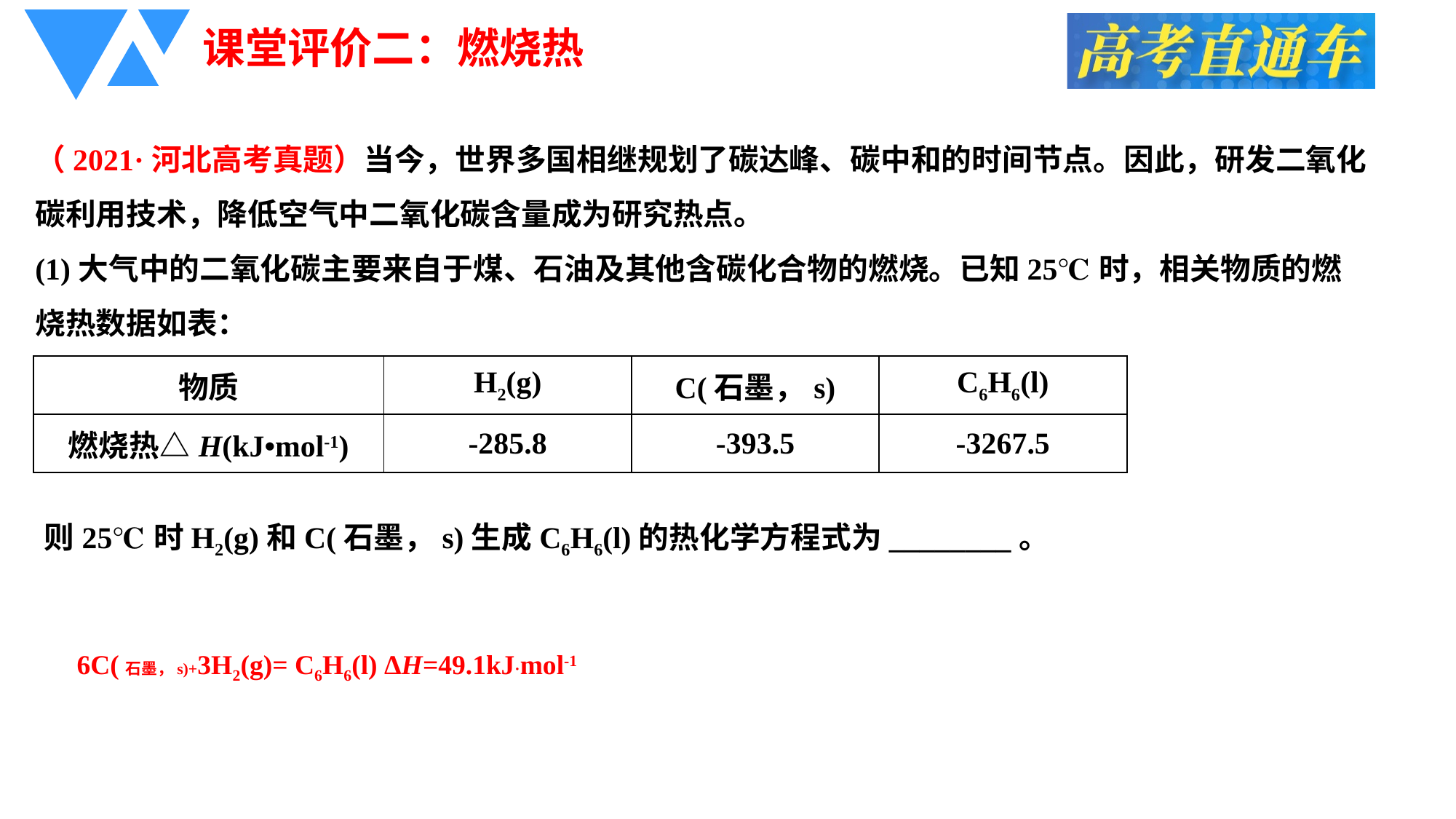

课堂评价二：燃烧热
（2021·河北高考真题）当今，世界多国相继规划了碳达峰、碳中和的时间节点。因此，研发二氧化碳利用技术，降低空气中二氧化碳含量成为研究热点。
(1)大气中的二氧化碳主要来自于煤、石油及其他含碳化合物的燃烧。已知25℃时，相关物质的燃烧热数据如表：
| 物质 | H2(g) | C(石墨，s) | C6H6(l) |
| --- | --- | --- | --- |
| 燃烧热△H(kJ•mol-1) | -285.8 | -393.5 | -3267.5 |
则25℃时H2(g)和C(石墨，s)生成C6H6(l)的热化学方程式为________。
6C(石墨，s)+3H2(g)= C6H6(l) ΔH=49.1kJ·mol-1